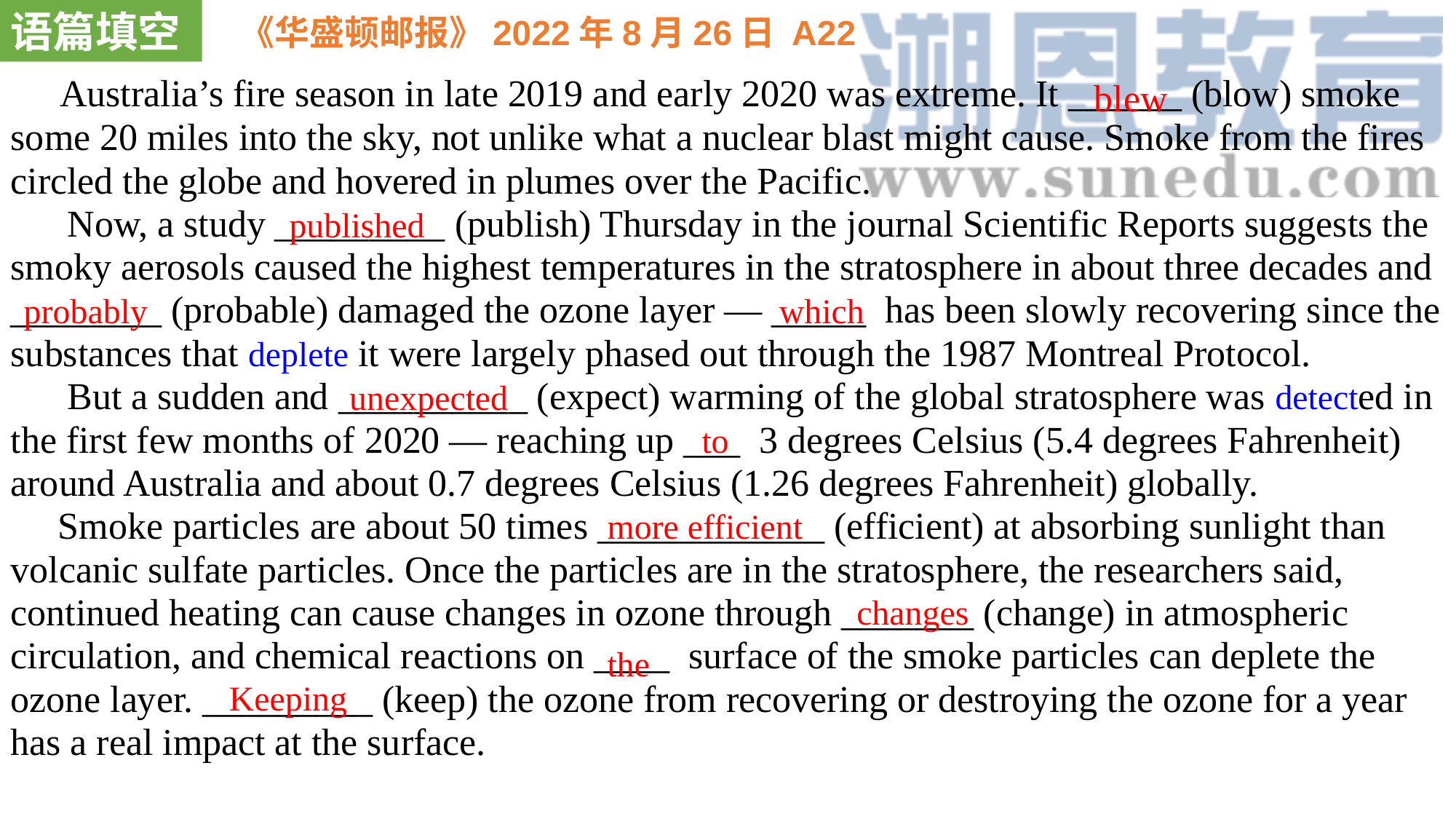

语篇填空
《华盛顿邮报》2022年8月26日 A22
     Australia’s fire season in late 2019 and early 2020 was extreme. It ______ (blow) smoke some 20 miles into the sky, not unlike what a nuclear blast might cause. Smoke from the fires circled the globe and hovered in plumes over the Pacific.
      Now, a study _________ (publish) Thursday in the journal Scientific Reports suggests the smoky aerosols caused the highest temperatures in the stratosphere in about three decades and ________ (probable) damaged the ozone layer — _____  has been slowly recovering since the substances that deplete it were largely phased out through the 1987 Montreal Protocol.
      But a sudden and __________ (expect) warming of the global stratosphere was detected in the first few months of 2020 — reaching up ___  3 degrees Celsius (5.4 degrees Fahrenheit) around Australia and about 0.7 degrees Celsius (1.26 degrees Fahrenheit) globally.
     Smoke particles are about 50 times ____________ (efficient) at absorbing sunlight than volcanic sulfate particles. Once the particles are in the stratosphere, the researchers said, continued heating can cause changes in ozone through _______ (change) in atmospheric circulation, and chemical reactions on ____  surface of the smoke particles can deplete the ozone layer. _________ (keep) the ozone from recovering or destroying the ozone for a year has a real impact at the surface.
blew
published
probably
which
unexpected
to
more efficient
changes
the
Keeping